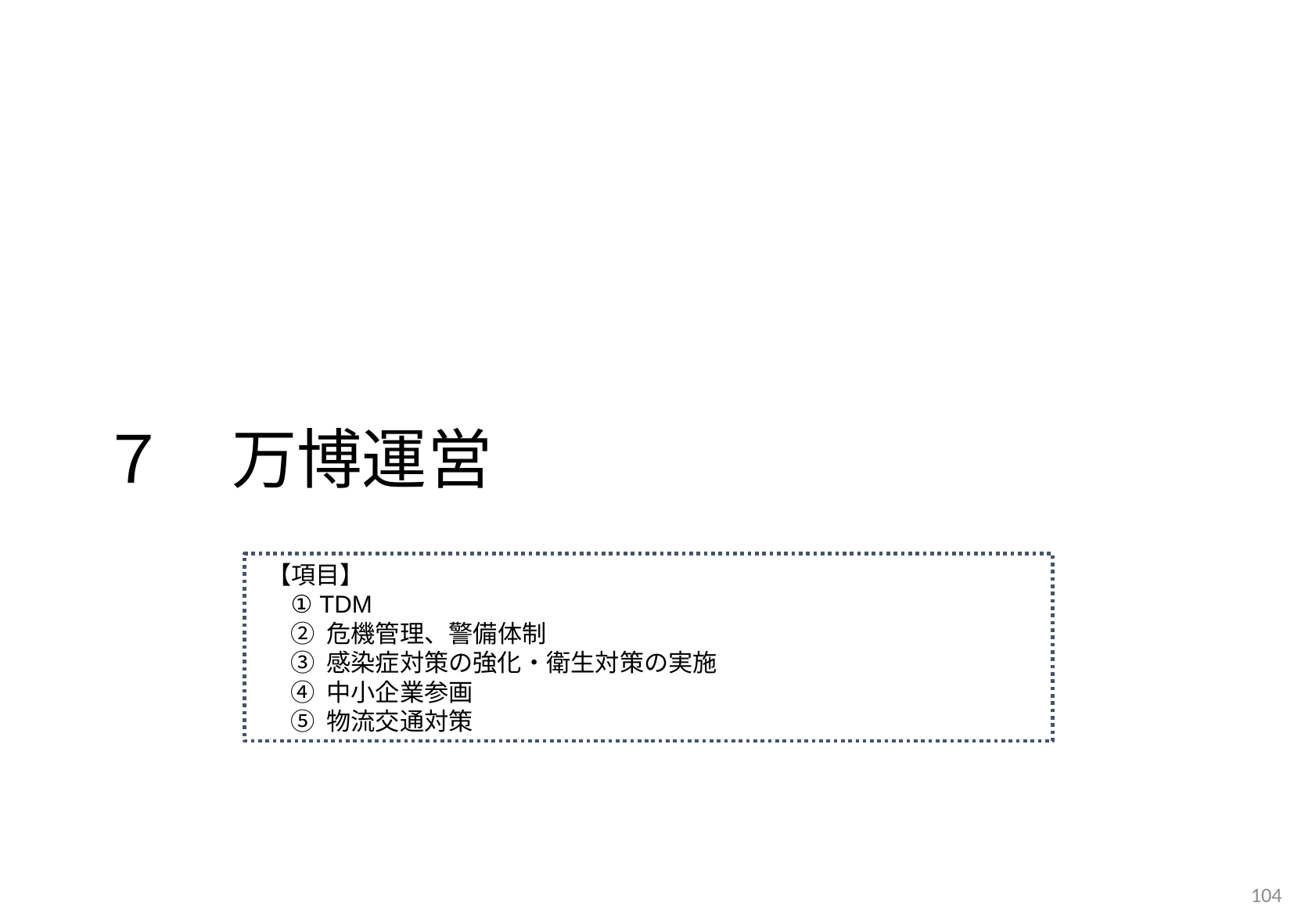

７　万博運営
【項目】
① TDM
② 危機管理、警備体制
③ 感染症対策の強化・衛生対策の実施
④ 中小企業参画
⑤ 物流交通対策
104